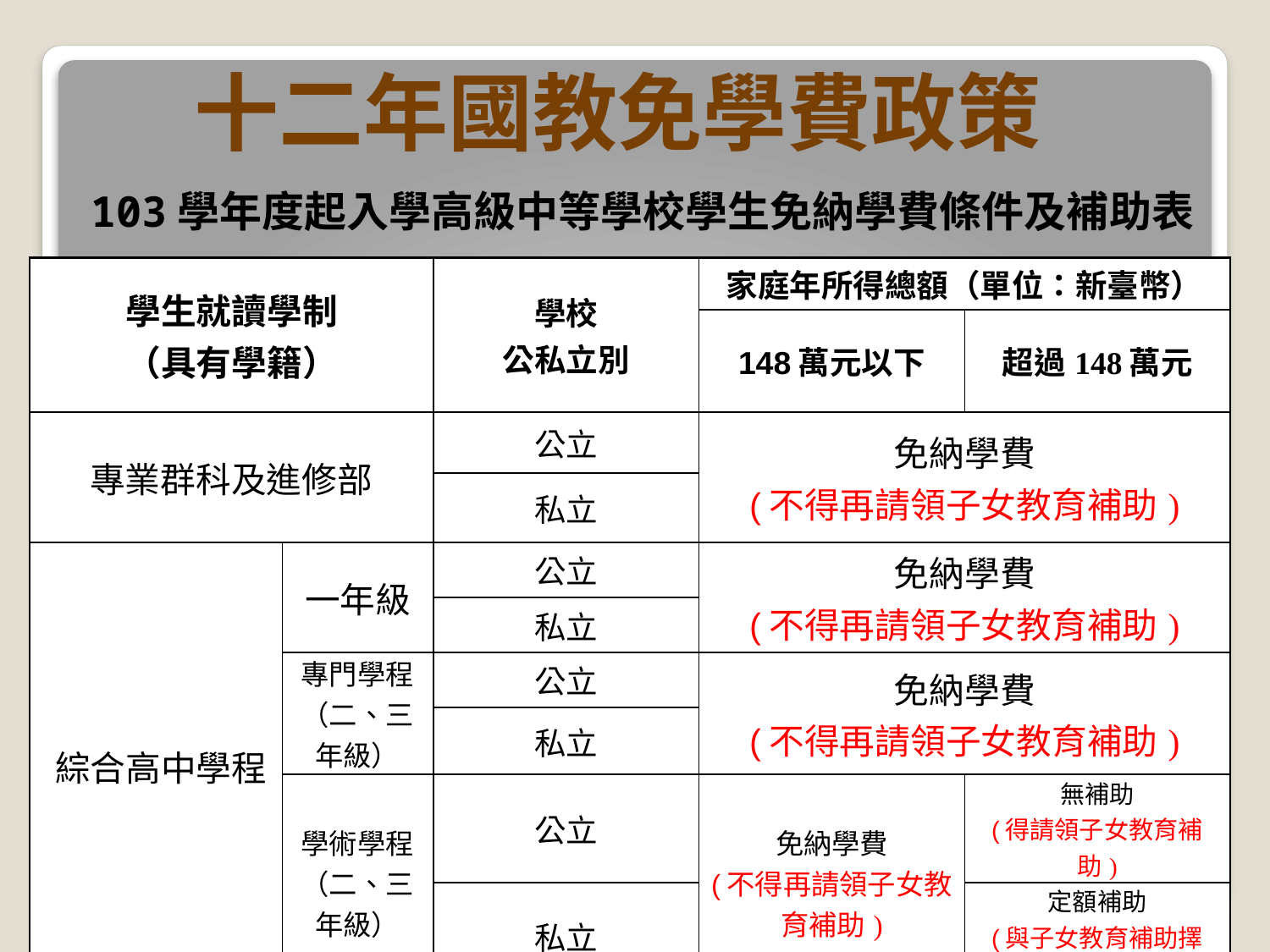

# 十二年國教免學費政策
103學年度起入學高級中等學校學生免納學費條件及補助表
| 學生就讀學制 （具有學籍） |  | 學校 公私立別 | 家庭年所得總額（單位：新臺幣） |  |
| --- | --- | --- | --- | --- |
|  |  |  | 148萬元以下 | 超過148萬元 |
| 專業群科及進修部 |  | 公立 | 免納學費 (不得再請領子女教育補助) |  |
|  |  | 私立 |  |  |
| 綜合高中學程 | 一年級 | 公立 | 免納學費 (不得再請領子女教育補助) |  |
|  |  | 私立 |  |  |
|  | 專門學程 （二、三年級） | 公立 | 免納學費 (不得再請領子女教育補助) |  |
|  |  | 私立 |  |  |
|  | 學術學程 （二、三年級） | 公立 | 免納學費 (不得再請領子女教育補助) | 無補助 (得請領子女教育補助) |
|  |  | 私立 |  | 定額補助 (與子女教育補助擇一) |
| 高中普通科 |  | 公立 | 免納學費 (不得再請領子女教育補助) | 無補助 (得請領子女教育補助) |
|  |  | 私立 |  | 定額補助 (與子女教育補助擇一) |